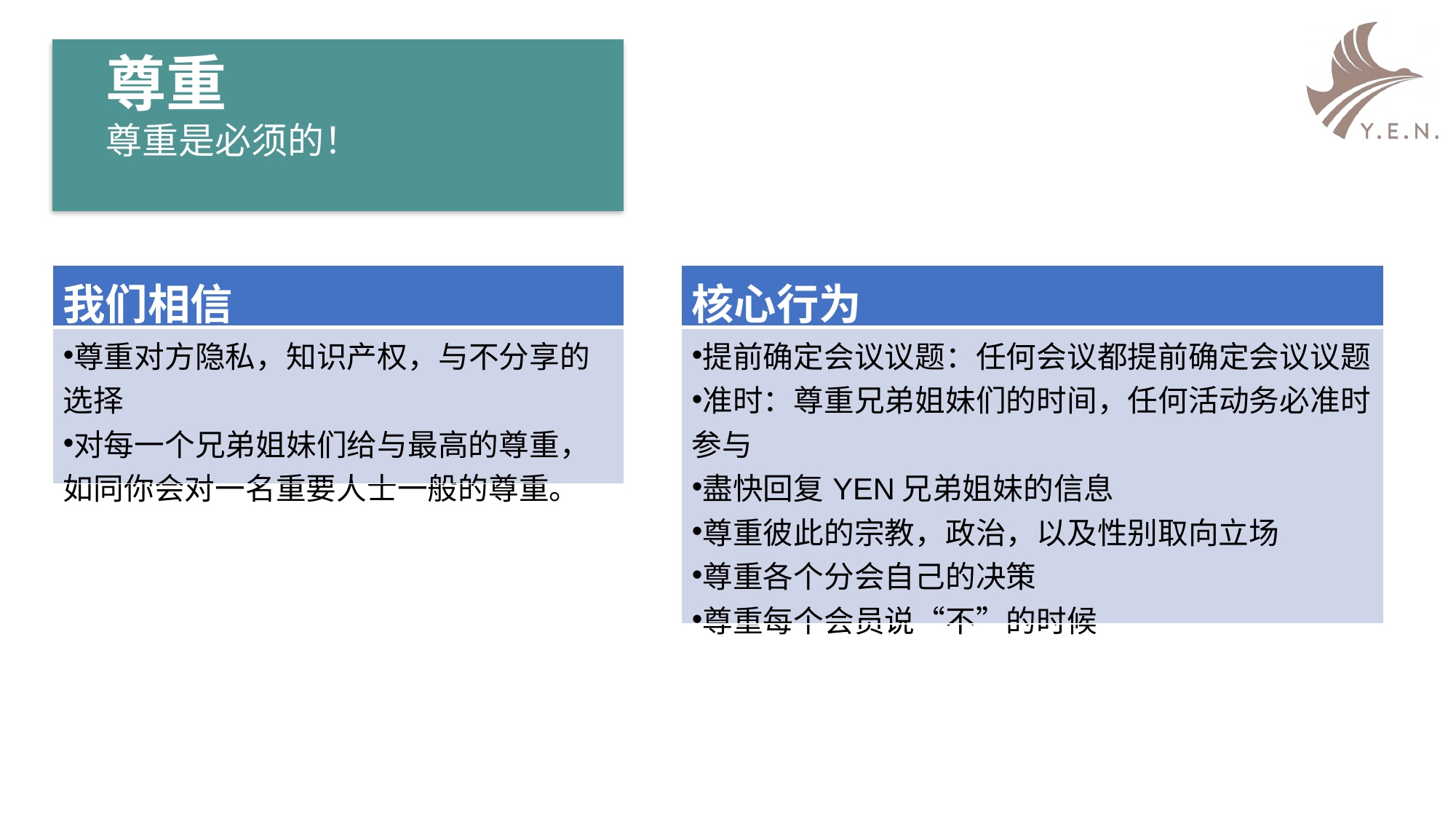

尊重
尊重是必须的！
| 我们相信 |
| --- |
| 尊重对方隐私，知识产权，与不分享的选择 对每一个兄弟姐妹们给与最高的尊重，如同你会对一名重要人士一般的尊重。 |
| 核心行为 |
| --- |
| 提前确定会议议题：任何会议都提前确定会议议题 准时：尊重兄弟姐妹们的时间，任何活动务必准时参与 盡快回复YEN兄弟姐妹的信息 尊重彼此的宗教，政治，以及性别取向立场 尊重各个分会自己的决策 尊重每个会员说“不”的时候 |